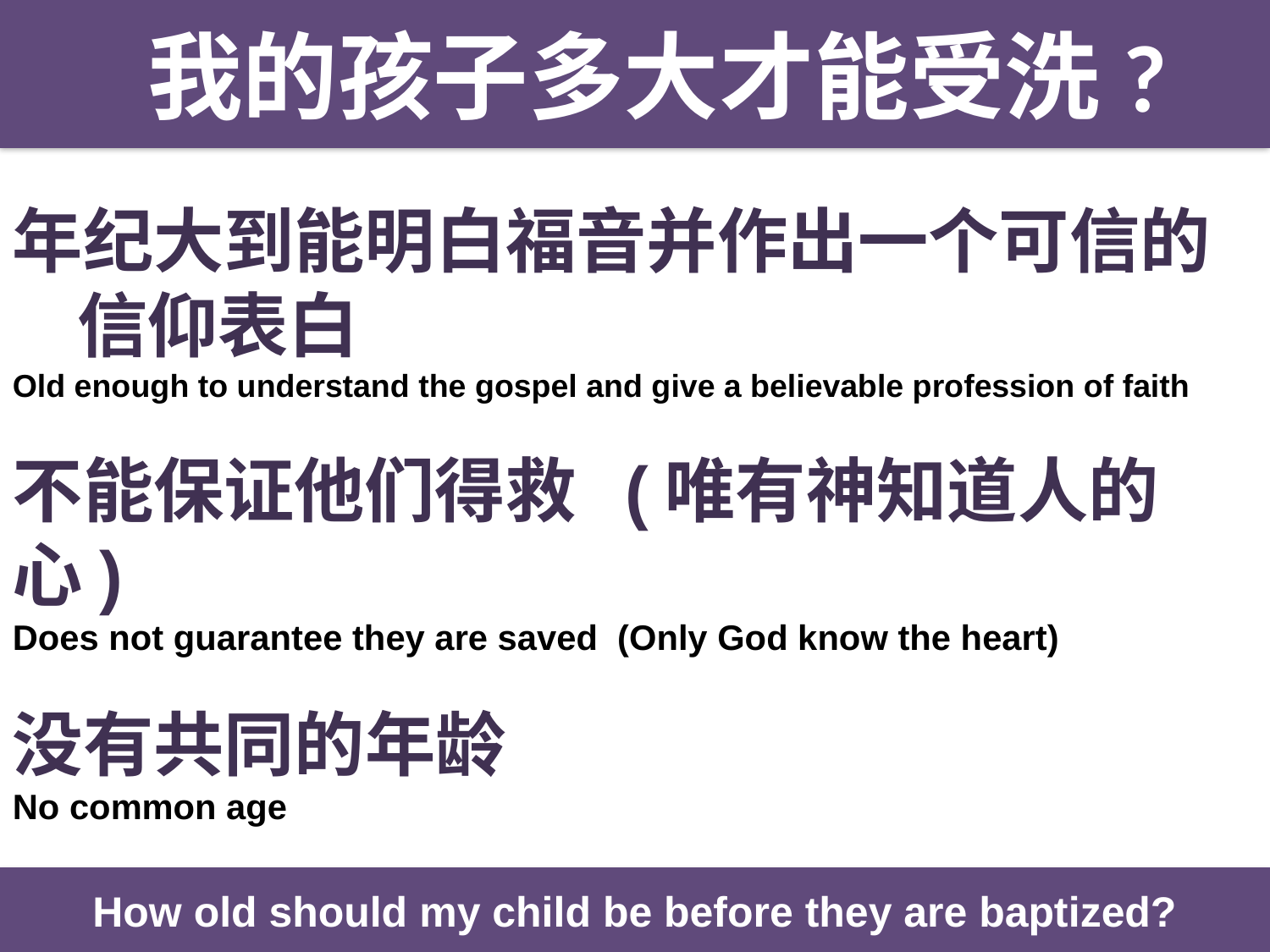

我的孩子多大才能受洗?
年纪大到能明白福音并作出一个可信的信仰表白
Old enough to understand the gospel and give a believable profession of faith

不能保证他们得救  (唯有神知道人的心)
Does not guarantee they are saved  (Only God know the heart)

没有共同的年龄
No common age
How old should my child be before they are baptized?